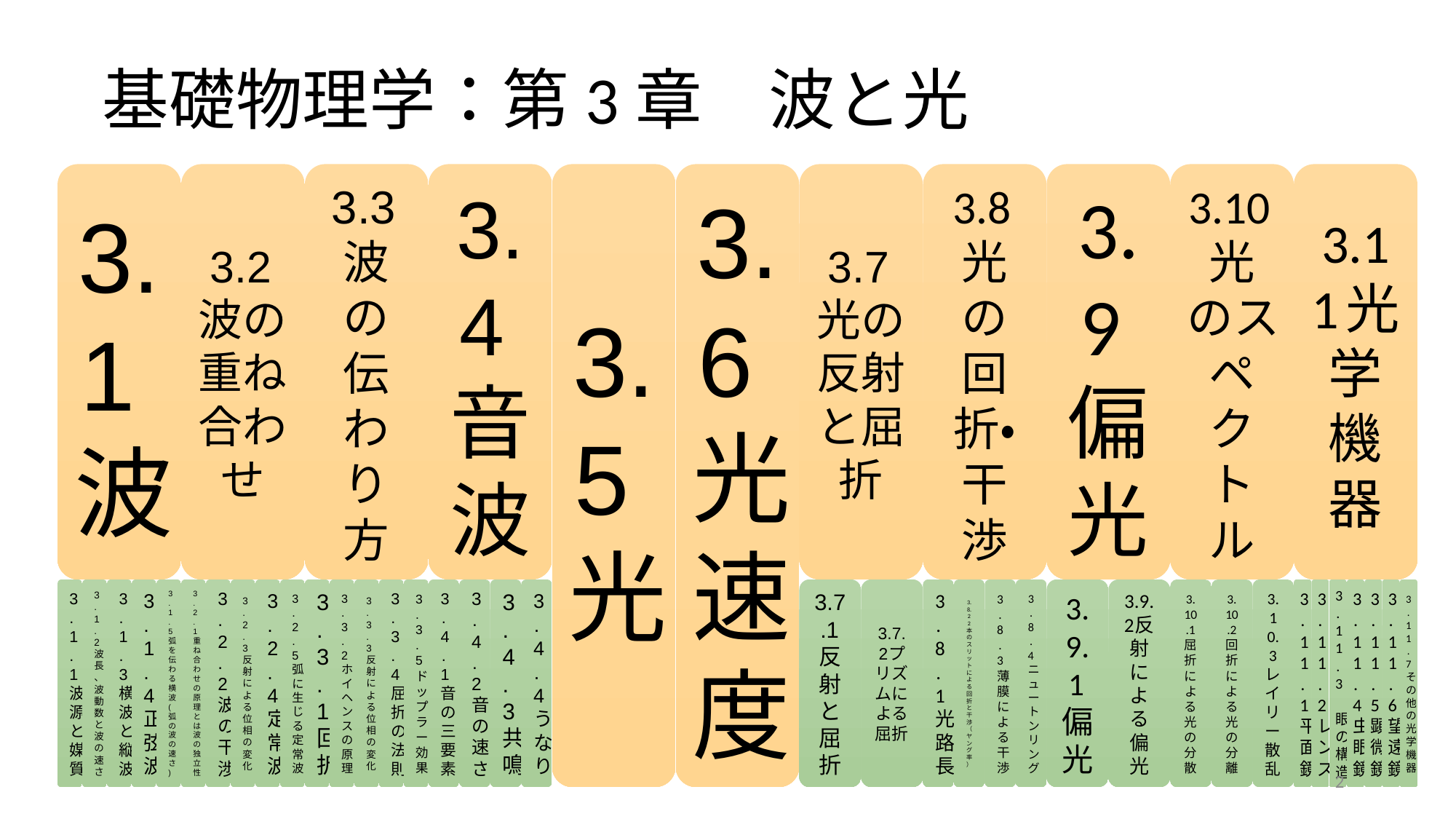

# 基礎物理学：第3章　波と光
3.1波
3.2.1重ね合わせの原理とは波の独立性
3.4.1音の三要素
3.4.2音の速さ
3.8光の回折・干渉
3.7.1反射と屈折
3.7.2プリズムによる屈折
3.8.1光路長
3.8.2 2本のスリットによる回折と干渉（ヤング率）
3.8.3薄膜による干渉
3.8.4ニュートンリング
3.9偏光
3.9.1偏光
3.9.2反射による偏光
3.10.1屈折による光の分散
3.10.2回折による光の分離
3.10.3レイリー散乱
2